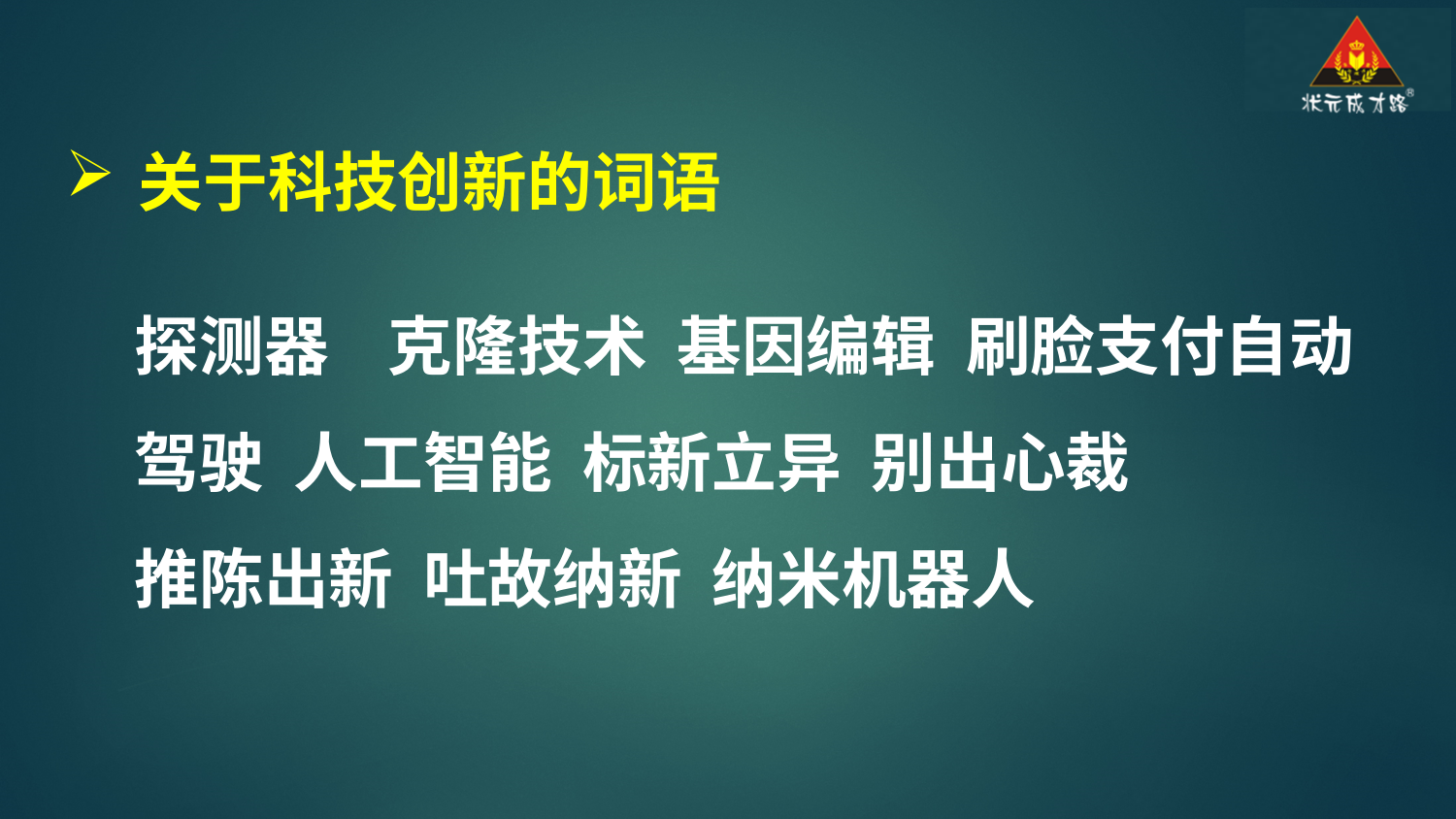

关于科技创新的词语
探测器    克隆技术  基因编辑  刷脸支付自动驾驶  人工智能  标新立异  别出心裁
推陈出新  吐故纳新  纳米机器人